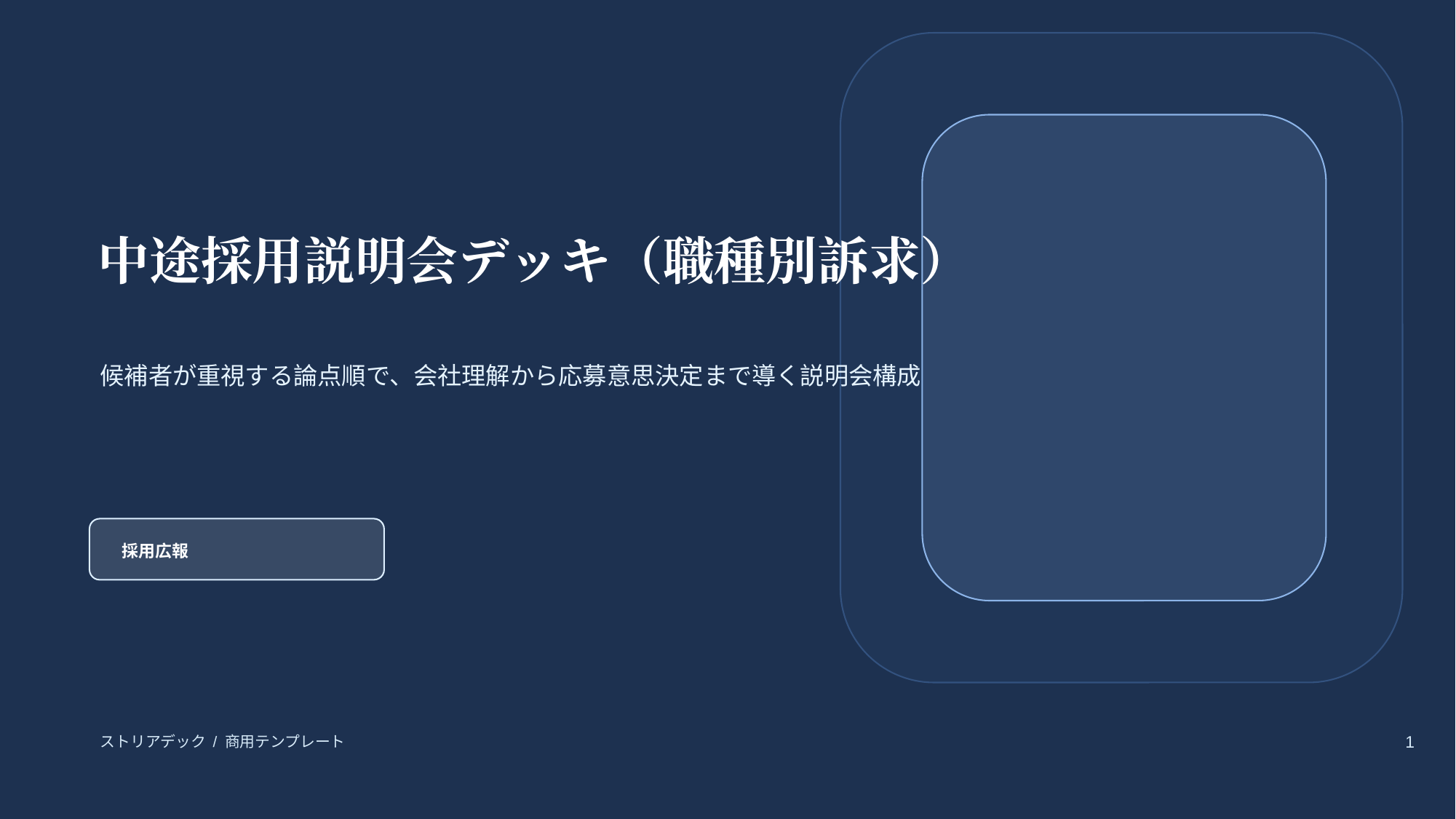

中途採用説明会デッキ（職種別訴求）
候補者が重視する論点順で、会社理解から応募意思決定まで導く説明会構成

採用広報
ストリアデック / 商用テンプレート
1